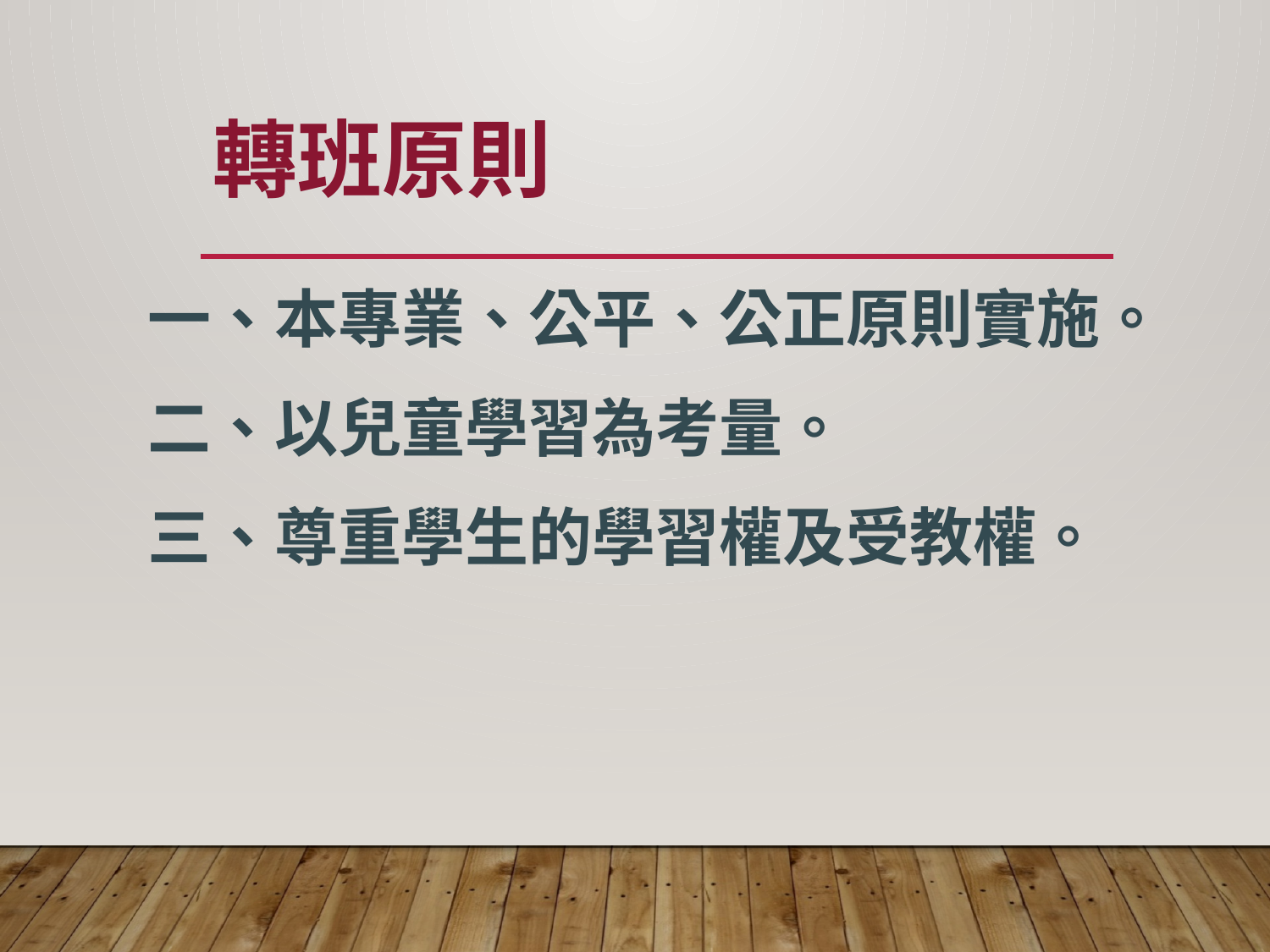

# 轉班原則
一、本專業、公平、公正原則實施。
二、以兒童學習為考量。
三、尊重學生的學習權及受教權。